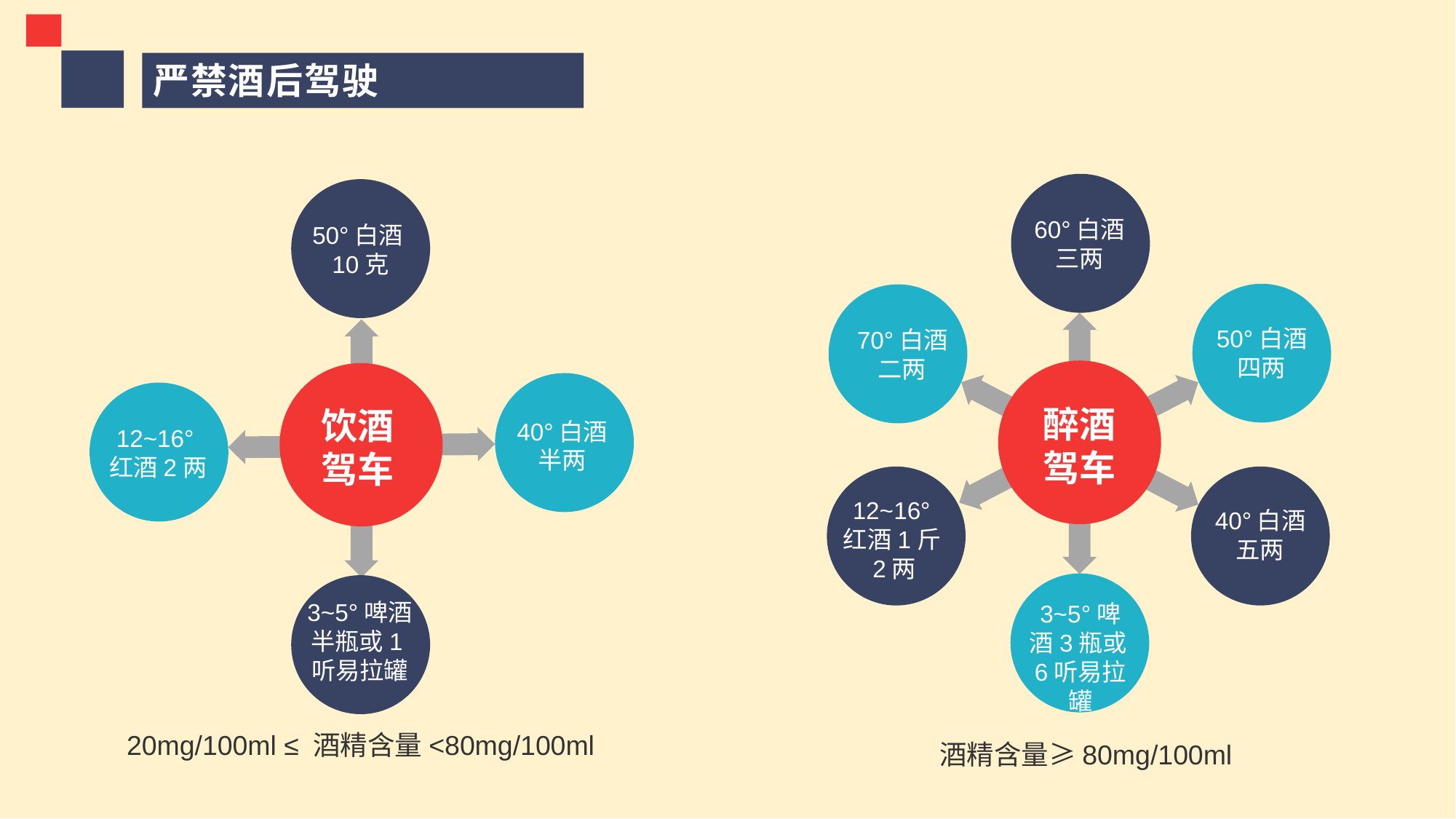

严禁酒后驾驶

60°白酒三两
50°白酒10克
50°白酒四两

70°白酒二两

醉酒驾车
饮酒驾车
40°白酒半两

12~16°红酒2两
12~16°红酒1斤2两
40°白酒五两

3~5°啤酒半瓶或1听易拉罐
3~5°啤酒3瓶或6听易拉罐
20mg/100ml ≤ 酒精含量<80mg/100ml
酒精含量≥80mg/100ml